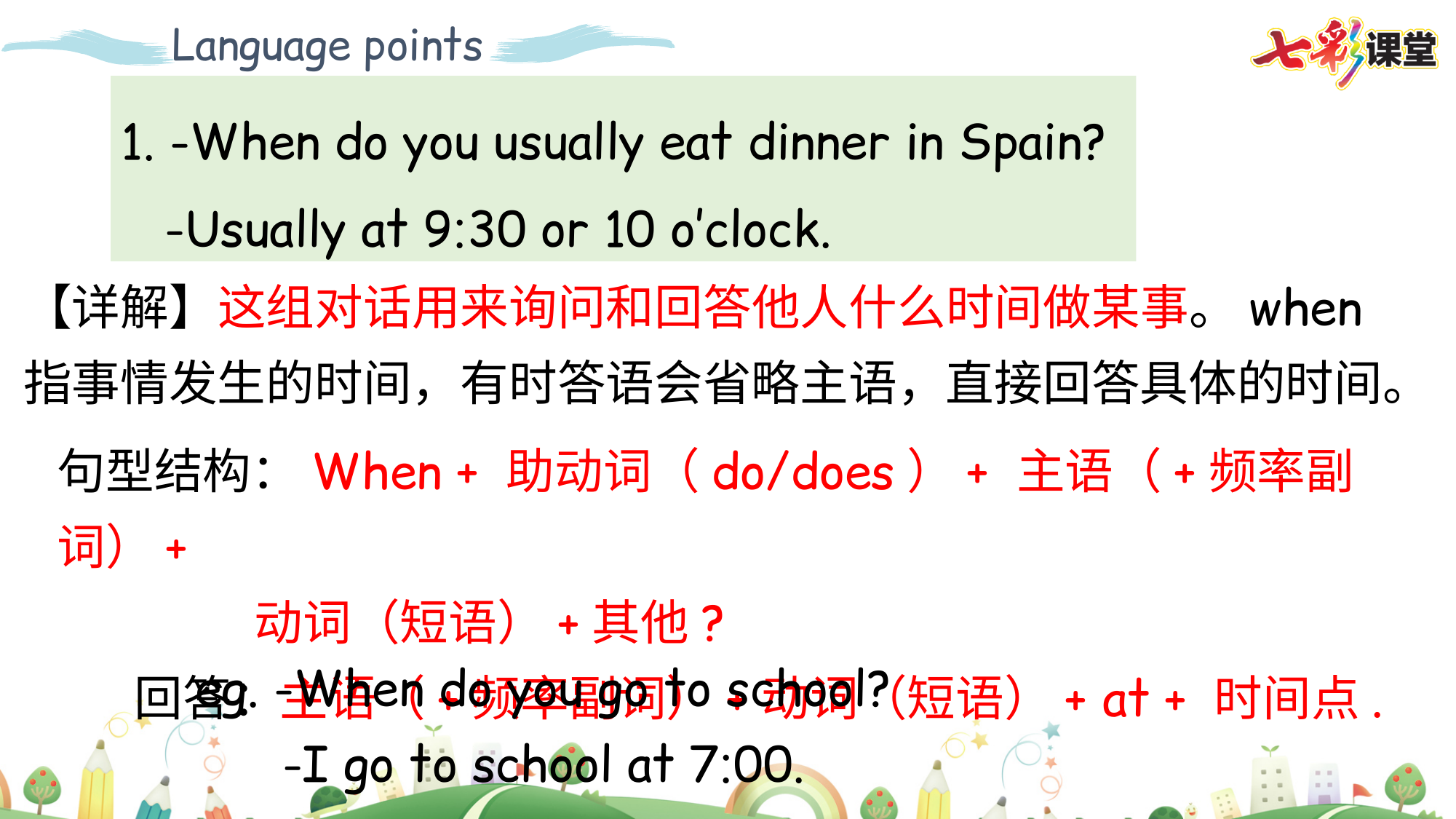

Language points

1. -When do you usually eat dinner in Spain?
   -Usually at 9:30 or 10 o’clock.
【详解】这组对话用来询问和回答他人什么时间做某事。when指事情发生的时间，有时答语会省略主语，直接回答具体的时间。
句型结构：When + 助动词（do/does）+ 主语（+频率副词）+
                 动词（短语）+其他?
      回答：主语（+频率副词）+动词（短语）+ at + 时间点.
eg. -When do you go to school?
      -I go to school at 7:00.